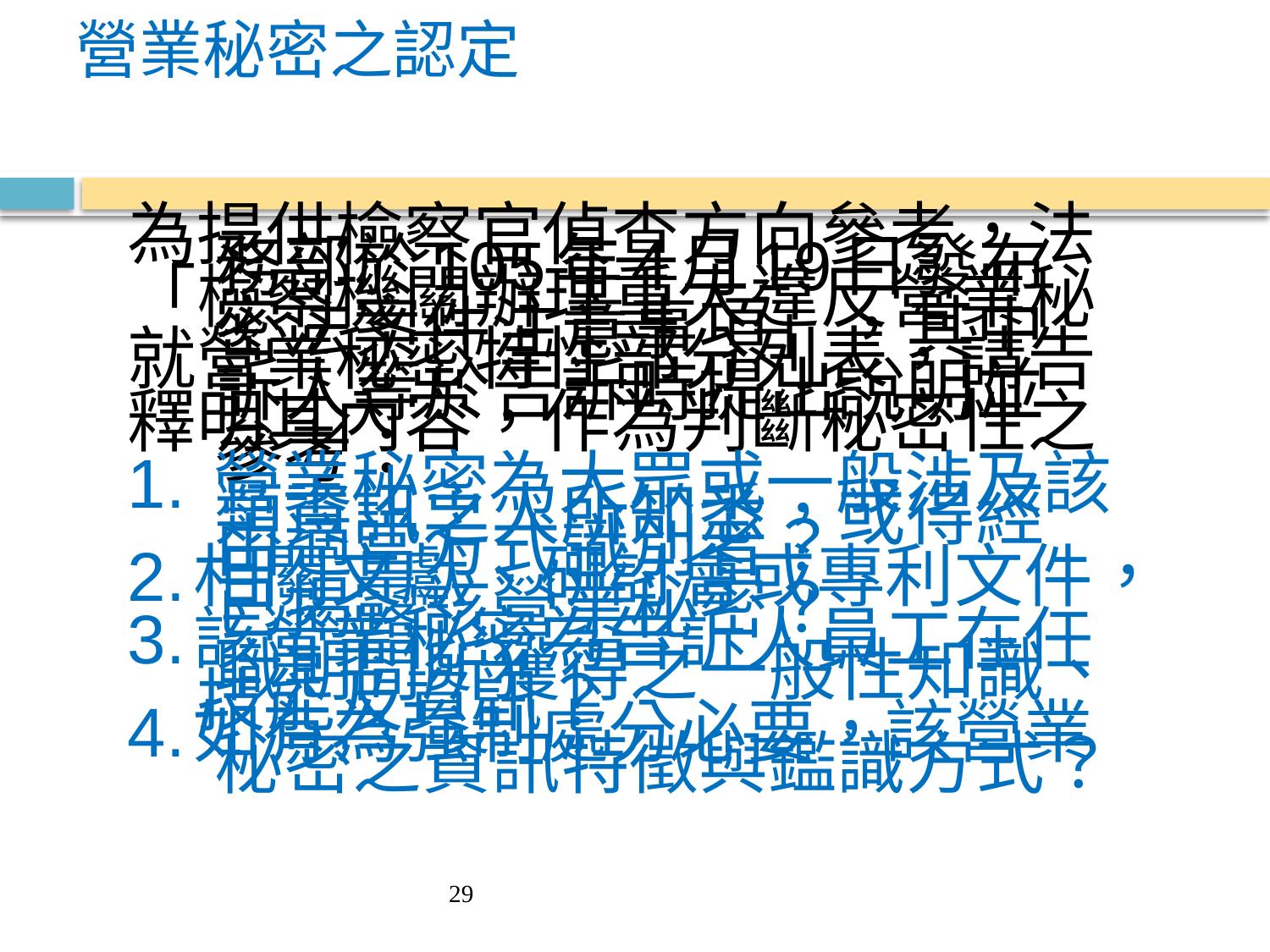

# 營業秘密之認定
為提供檢察官偵查方向參考，法務部於105年4月19日發布
「檢察機關辦理重大違反營業秘密法案件注意事項」，其中
就營業秘密特性部分列表，請告訴人等於告訴時提出說明並
釋明其內容，作為判斷秘密性之參考：
1. 營業秘密為大眾或一般涉及該類資訊之人所知悉，或得經由適當方式識別者？
2.相關文獻、研討會或專利文件，已揭露該營業秘密？
3.該營業秘密為告訴人員工在任職期間所獲得之一般性知識、
　技能及資訊？
4.如有為強制處分必要，該營業秘密之資訊特徵與鑑識方式？

29